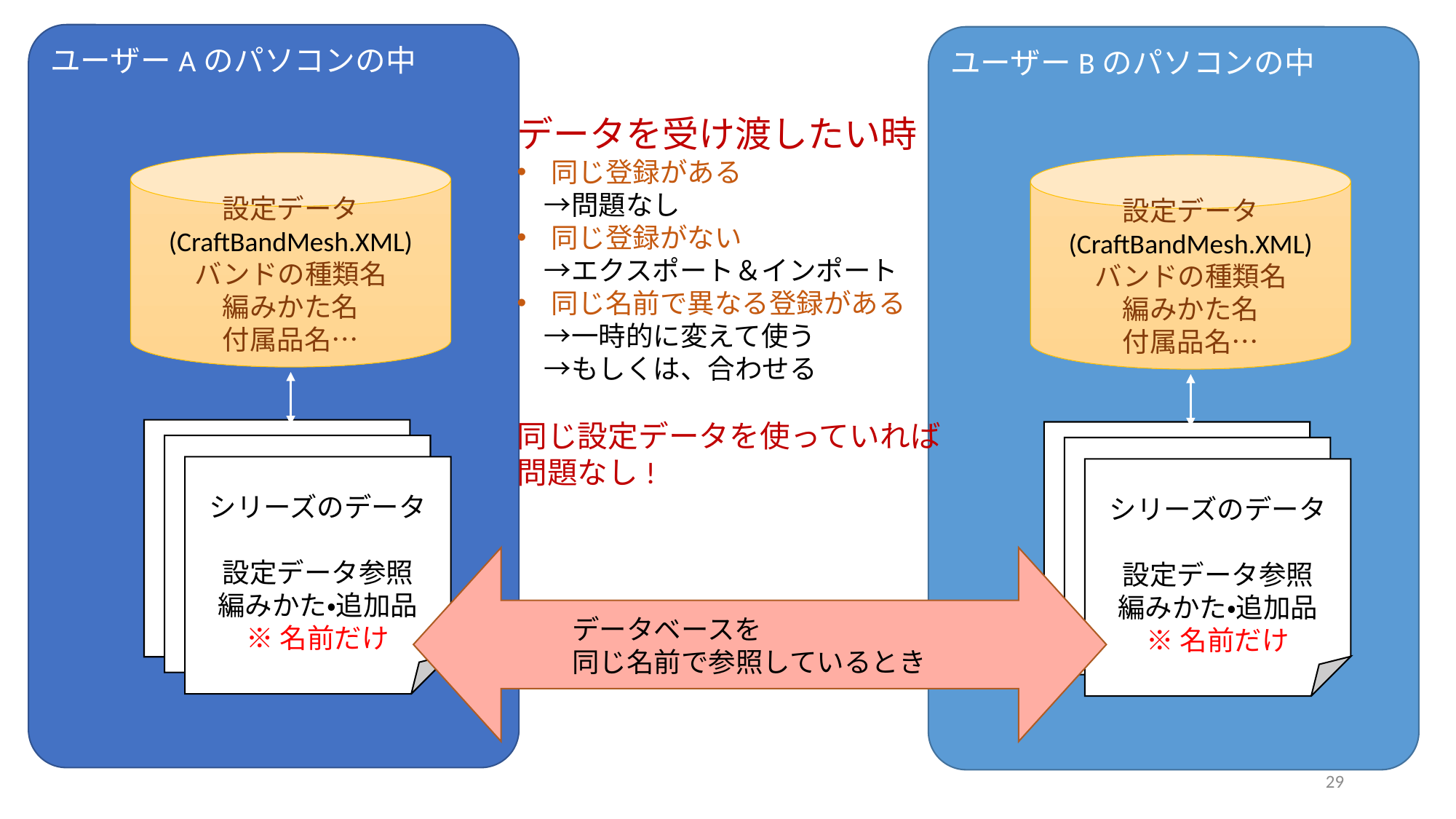

ユーザーAのパソコンの中

設定データ
(CraftBandMesh.XML)
バンドの種類名
編みかた名
付属品名…

Hexagonのデータ

設定データ参照
編みかた・追加品

Hexagonのデータ

設定データ参照
編みかた・追加品

シリーズのデータ

設定データ参照
編みかた・追加品
※名前だけ
ユーザーBのパソコンの中

設定データ
(CraftBandMesh.XML)
バンドの種類名
編みかた名
付属品名…

Hexagonのデータ

設定データ参照
編みかた・追加品

Hexagonのデータ

設定データ参照
編みかた・追加品

シリーズのデータ

設定データ参照
編みかた・追加品
※名前だけ
データを受け渡したい時
同じ登録がある
　→問題なし
同じ登録がない
　→エクスポート＆インポート
同じ名前で異なる登録がある
　→一時的に変えて使う
　→もしくは、合わせる

同じ設定データを使っていれば
問題なし!

データベースを
同じ名前で参照しているとき
29